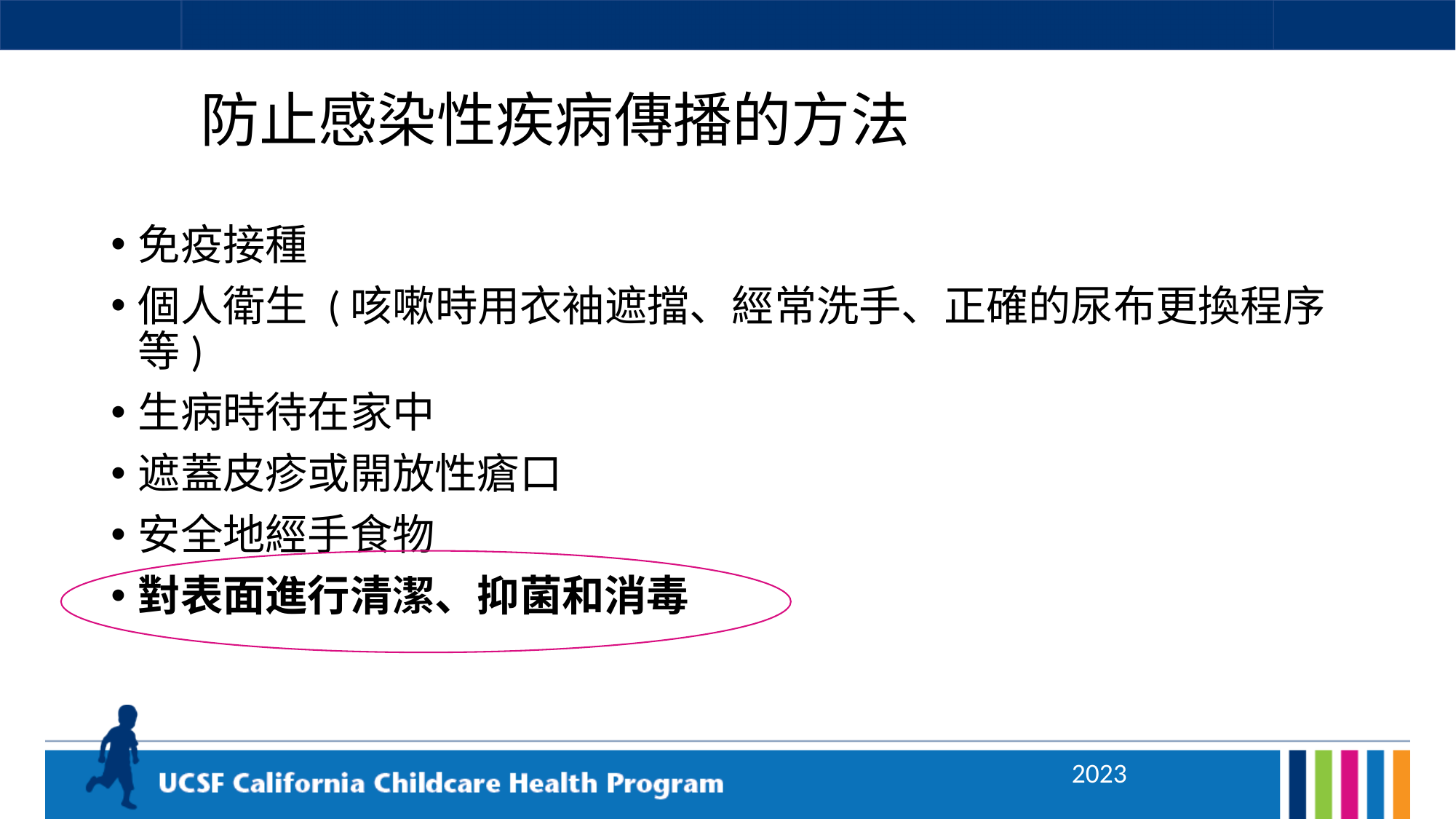

# 防止感染性疾病傳播的方法
免疫接種
個人衛生 (咳嗽時用衣袖遮擋、經常洗手、正確的尿布更換程序等)
生病時待在家中
遮蓋皮疹或開放性瘡口
安全地經手食物
對表面進行清潔、抑菌和消毒

2023